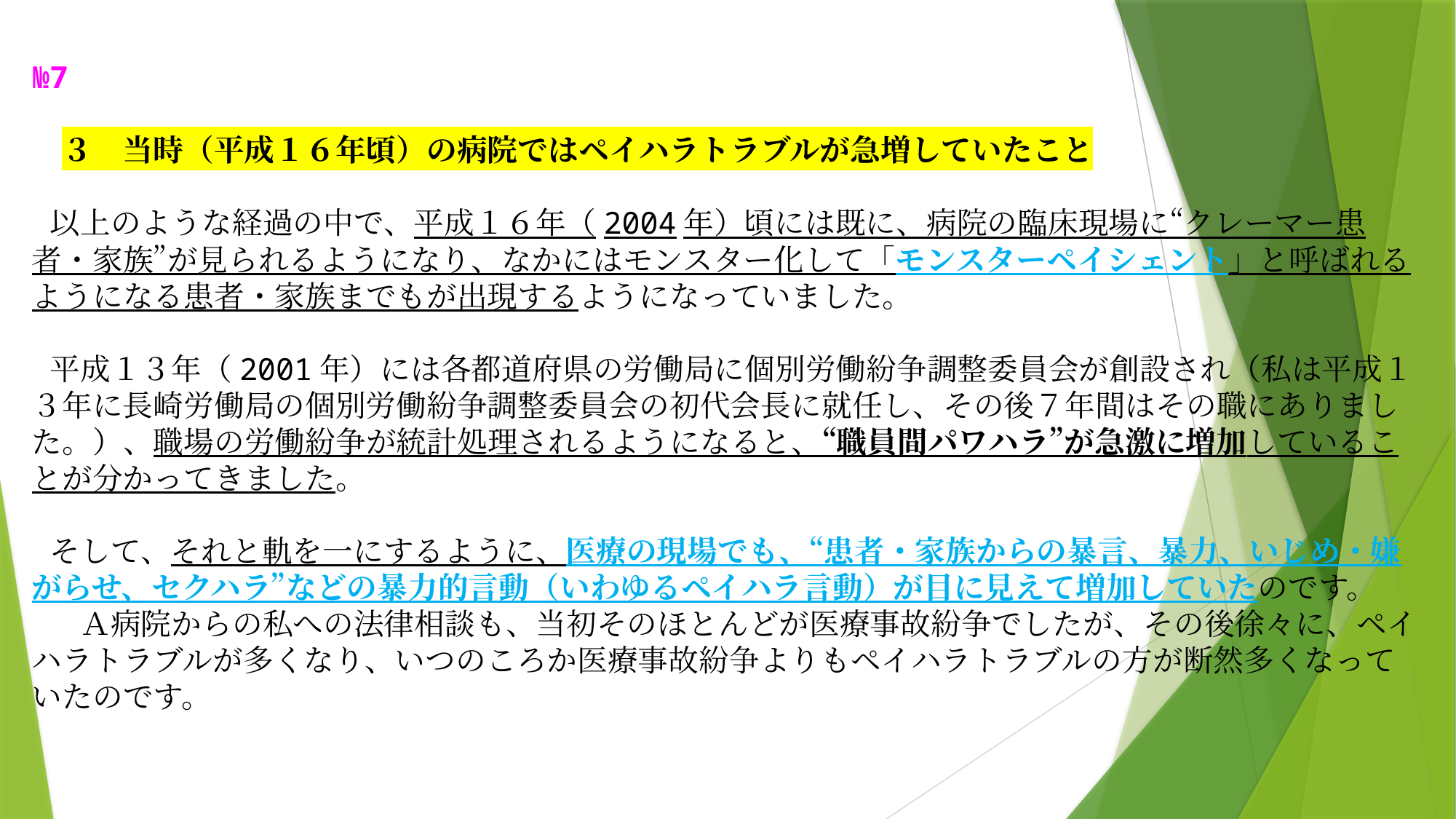

№7

　３　当時（平成１６年頃）の病院ではペイハラトラブルが急増していたこと

以上のような経過の中で、平成１６年（2004年）頃には既に、病院の臨床現場に“クレーマー患者・家族”が見られるようになり、なかにはモンスター化して「モンスターペイシェント」と呼ばれるようになる患者・家族までもが出現するようになっていました。

平成１３年（2001年）には各都道府県の労働局に個別労働紛争調整委員会が創設され（私は平成１３年に長崎労働局の個別労働紛争調整委員会の初代会長に就任し、その後７年間はその職にありました。）、職場の労働紛争が統計処理されるようになると、“職員間パワハラ”が急激に増加していることが分かってきました。

そして、それと軌を一にするように、医療の現場でも、“患者・家族からの暴言、暴力、いじめ・嫌がらせ、セクハラ”などの暴力的言動（いわゆるペイハラ言動）が目に見えて増加していたのです。
　Ａ病院からの私への法律相談も、当初そのほとんどが医療事故紛争でしたが、その後徐々に、ペイハラトラブルが多くなり、いつのころか医療事故紛争よりもペイハラトラブルの方が断然多くなっていたのです。